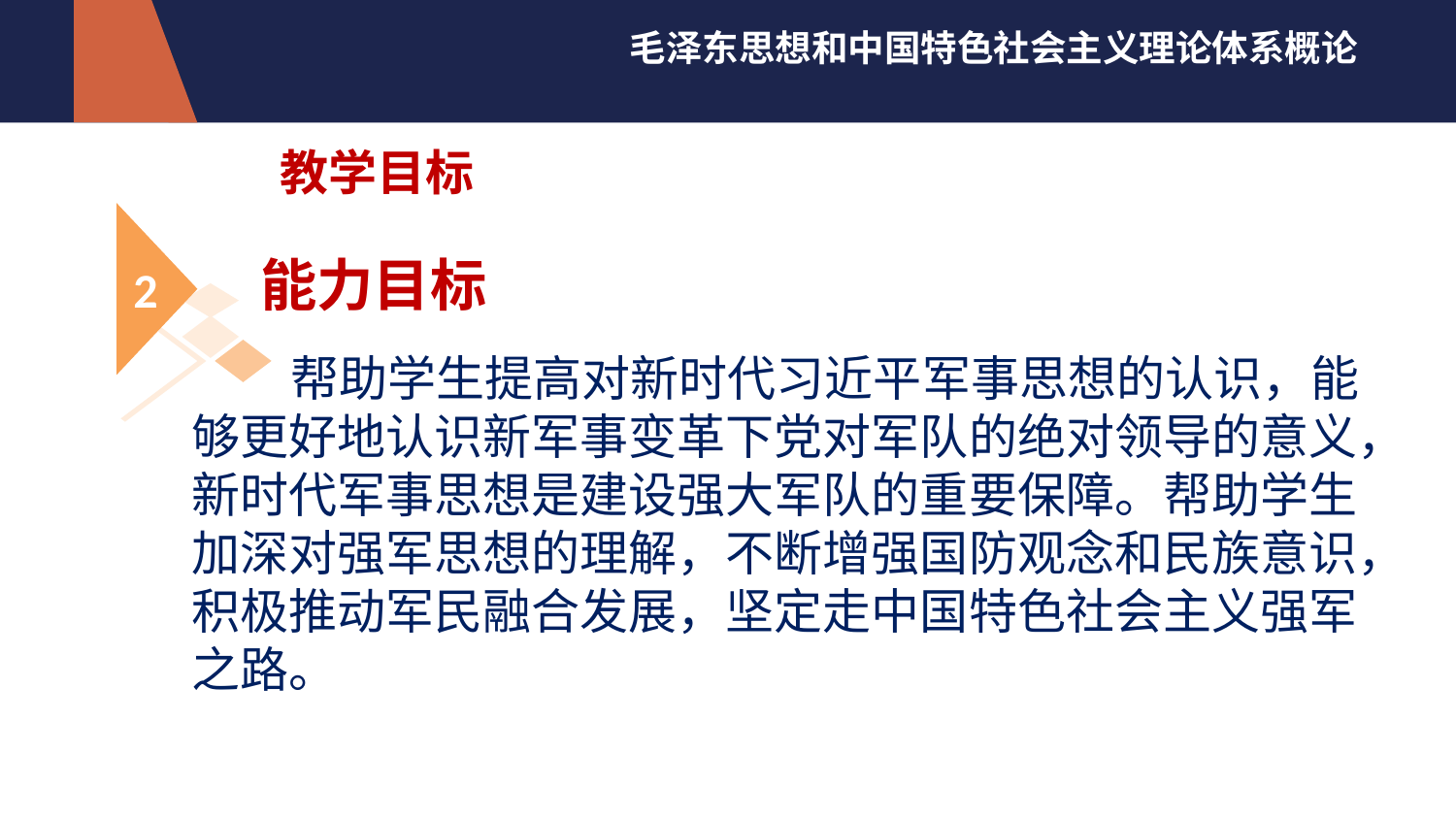

# 教学目标
2

能力目标
        帮助学生提高对新时代习近平军事思想的认识，能够更好地认识新军事变革下党对军队的绝对领导的意义，新时代军事思想是建设强大军队的重要保障。帮助学生加深对强军思想的理解，不断增强国防观念和民族意识，积极推动军民融合发展，坚定走中国特色社会主义强军之路。